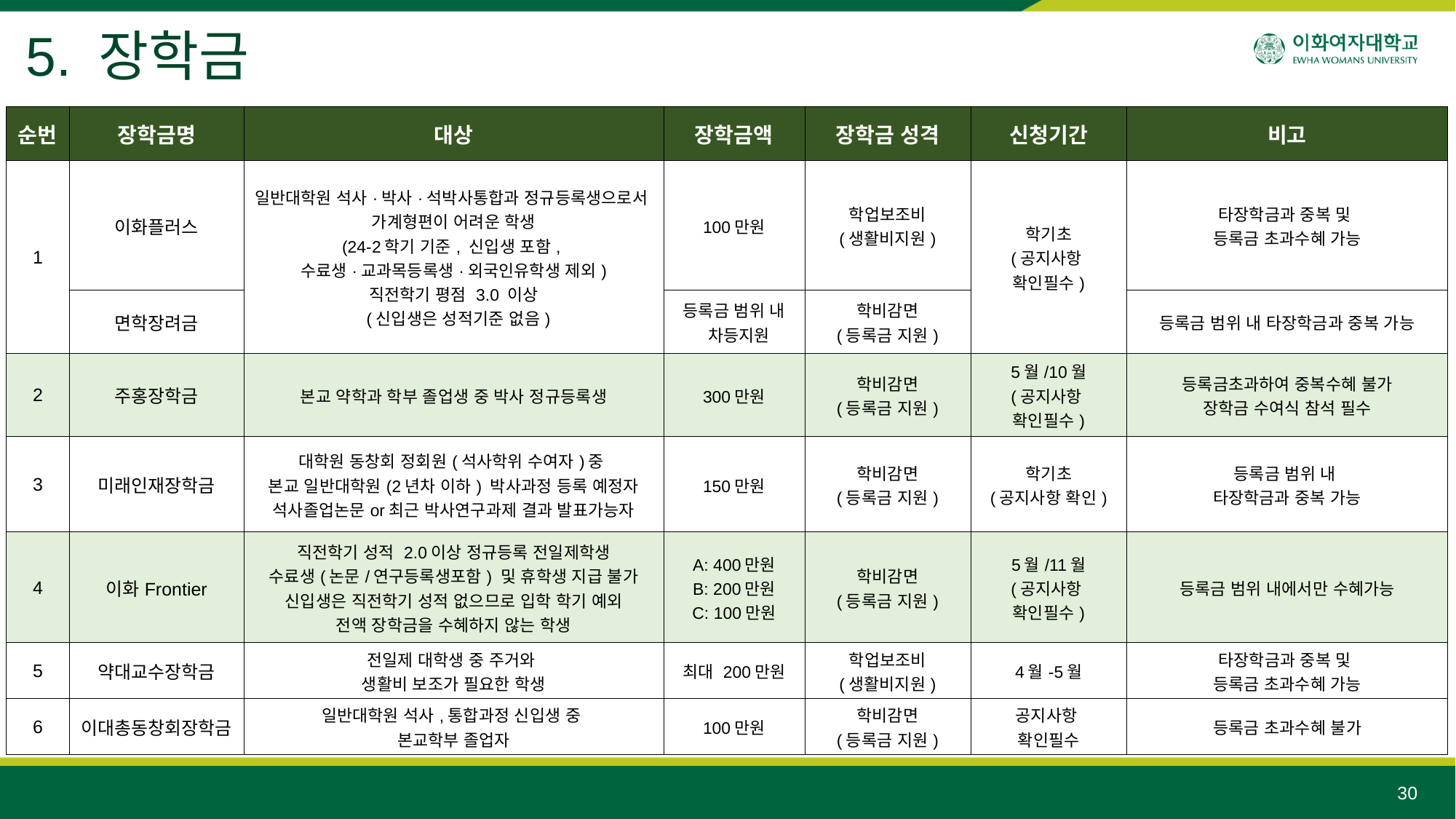

5. 장학금

| 순번 | 장학금명 | 대상 | 장학금액 | 장학금 성격 | 신청기간 | 비고 |
| --- | --- | --- | --- | --- | --- | --- |
| 1 | 이화플러스 | 일반대학원 석사·박사·석박사통합과 정규등록생으로서 가계형편이 어려운 학생 (24-2학기 기준, 신입생 포함,  수료생·교과목등록생·외국인유학생 제외) 직전학기 평점 3.0 이상  (신입생은 성적기준 없음) | 100만원 | 학업보조비 (생활비지원) | 학기초 (공지사항 확인필수) | 타장학금과 중복 및 등록금 초과수혜 가능 |
|  | 면학장려금 |  | 등록금 범위 내 차등지원 | 학비감면 (등록금 지원) |  | 등록금 범위 내 타장학금과 중복 가능 |
| 2 | 주홍장학금 | 본교 약학과 학부 졸업생 중 박사 정규등록생 | 300만원 | 학비감면 (등록금 지원) | 5월/10월 (공지사항 확인필수) | 등록금초과하여 중복수혜 불가 장학금 수여식 참석 필수 |
| 3 | 미래인재장학금 | 대학원 동창회 정회원(석사학위 수여자)중 본교 일반대학원(2년차 이하) 박사과정 등록 예정자 석사졸업논문or최근 박사연구과제 결과 발표가능자 | 150만원 | 학비감면 (등록금 지원) | 학기초 (공지사항 확인) | 등록금 범위 내 타장학금과 중복 가능 |
| 4 | 이화Frontier | 직전학기 성적 2.0이상 정규등록 전일제학생 수료생(논문/연구등록생포함) 및 휴학생 지급 불가 신입생은 직전학기 성적 없으므로 입학 학기 예외 전액 장학금을 수혜하지 않는 학생 | A: 400만원 B: 200만원 C: 100만원 | 학비감면 (등록금 지원) | 5월/11월 (공지사항 확인필수) | 등록금 범위 내에서만 수혜가능 |
| 5 | 약대교수장학금 | 전일제 대학생 중 주거와 생활비 보조가 필요한 학생 | 최대 200만원 | 학업보조비 (생활비지원) | 4월-5월 | 타장학금과 중복 및 등록금 초과수혜 가능 |
| 6 | 이대총동창회장학금 | 일반대학원 석사,통합과정 신입생 중 본교학부 졸업자 | 100만원 | 학비감면 (등록금 지원) | 공지사항 확인필수 | 등록금 초과수혜 불가 |
30